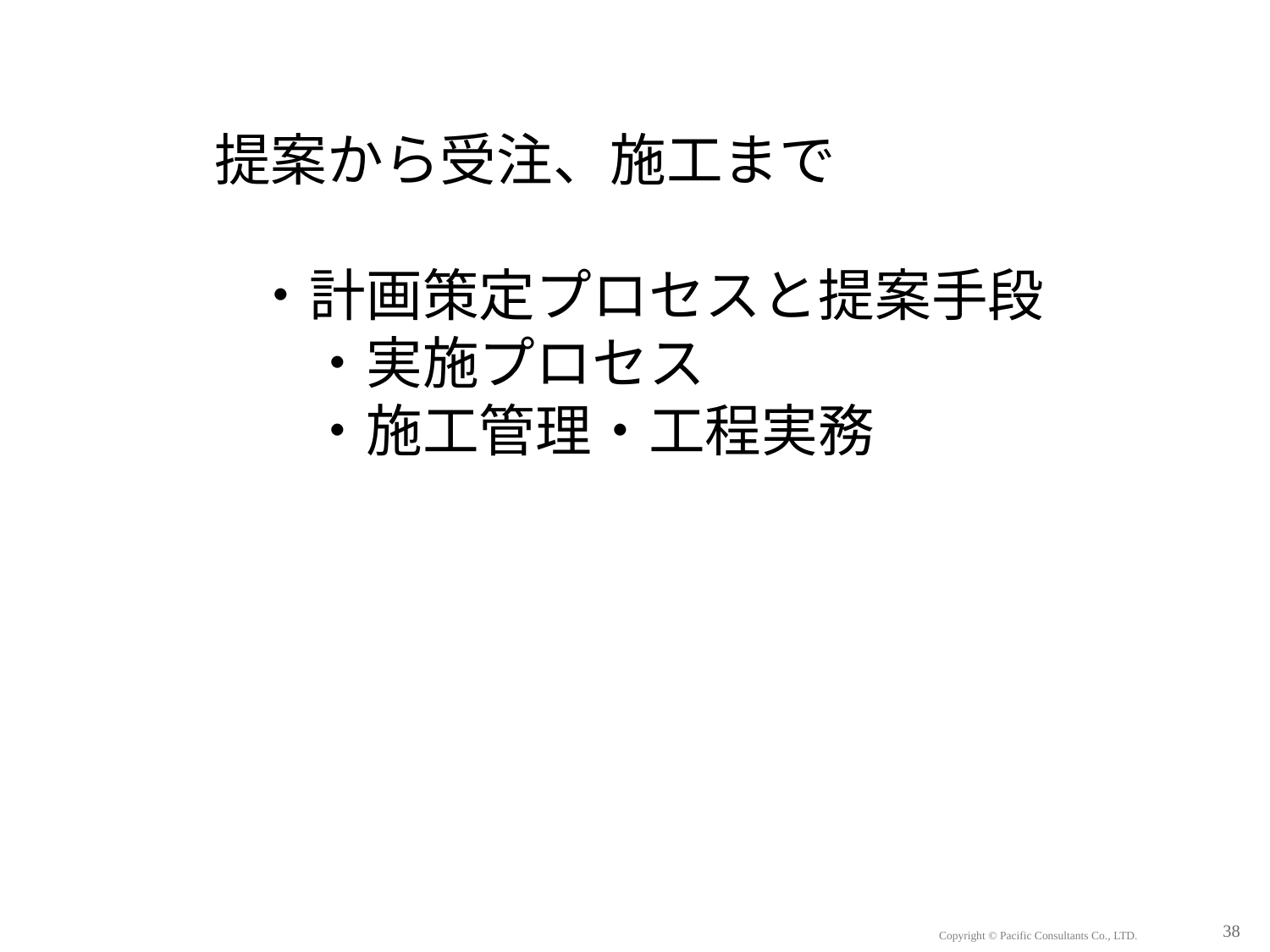

提案から受注、施工まで

・計画策定プロセスと提案手段
　・実施プロセス
　・施工管理・工程実務
38